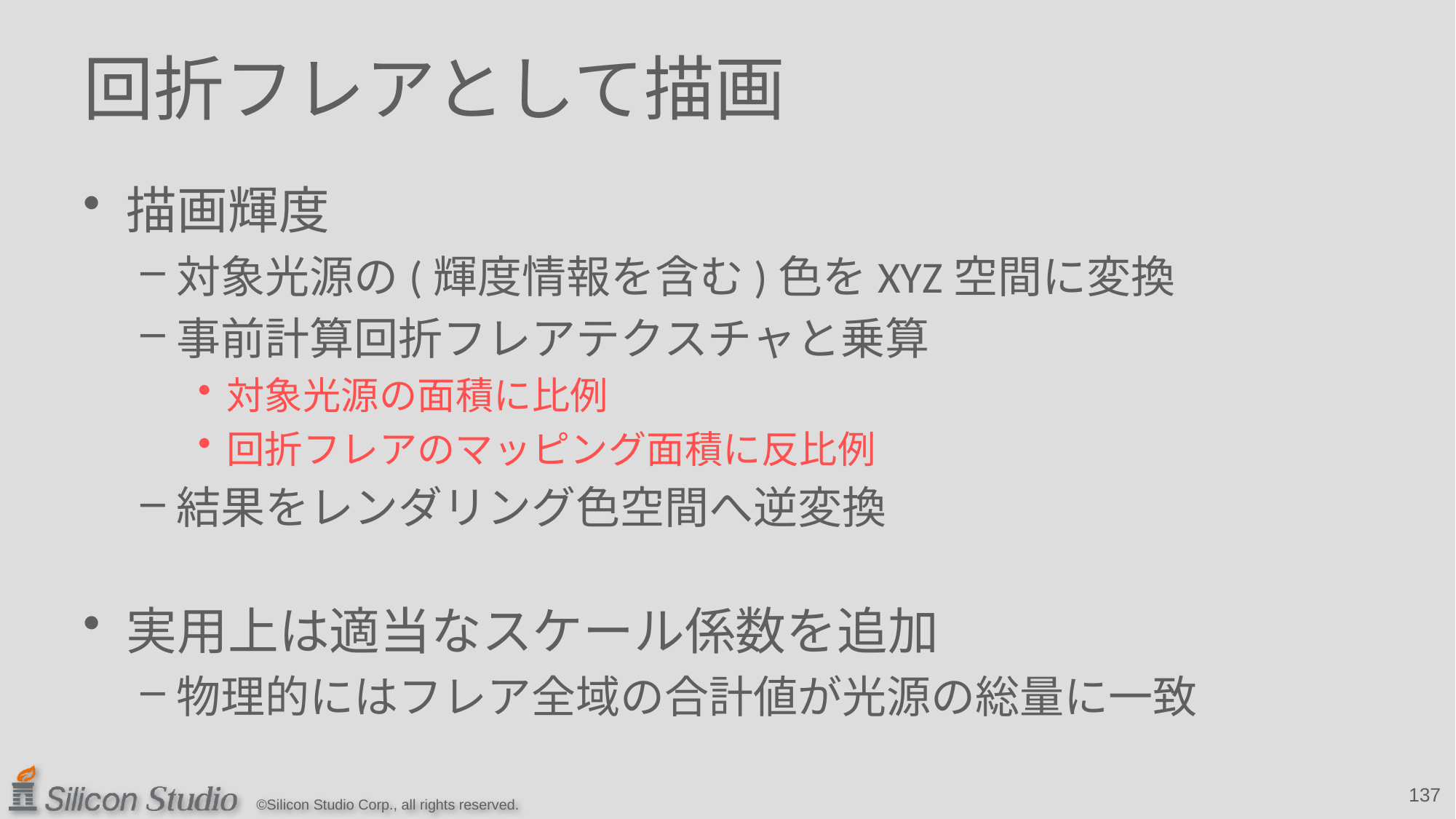

# 回折フレアとして描画
描画輝度
対象光源の(輝度情報を含む)色をXYZ空間に変換
事前計算回折フレアテクスチャと乗算
対象光源の面積に比例
回折フレアのマッピング面積に反比例
結果をレンダリング色空間へ逆変換

実用上は適当なスケール係数を追加
物理的にはフレア全域の合計値が光源の総量に一致

137